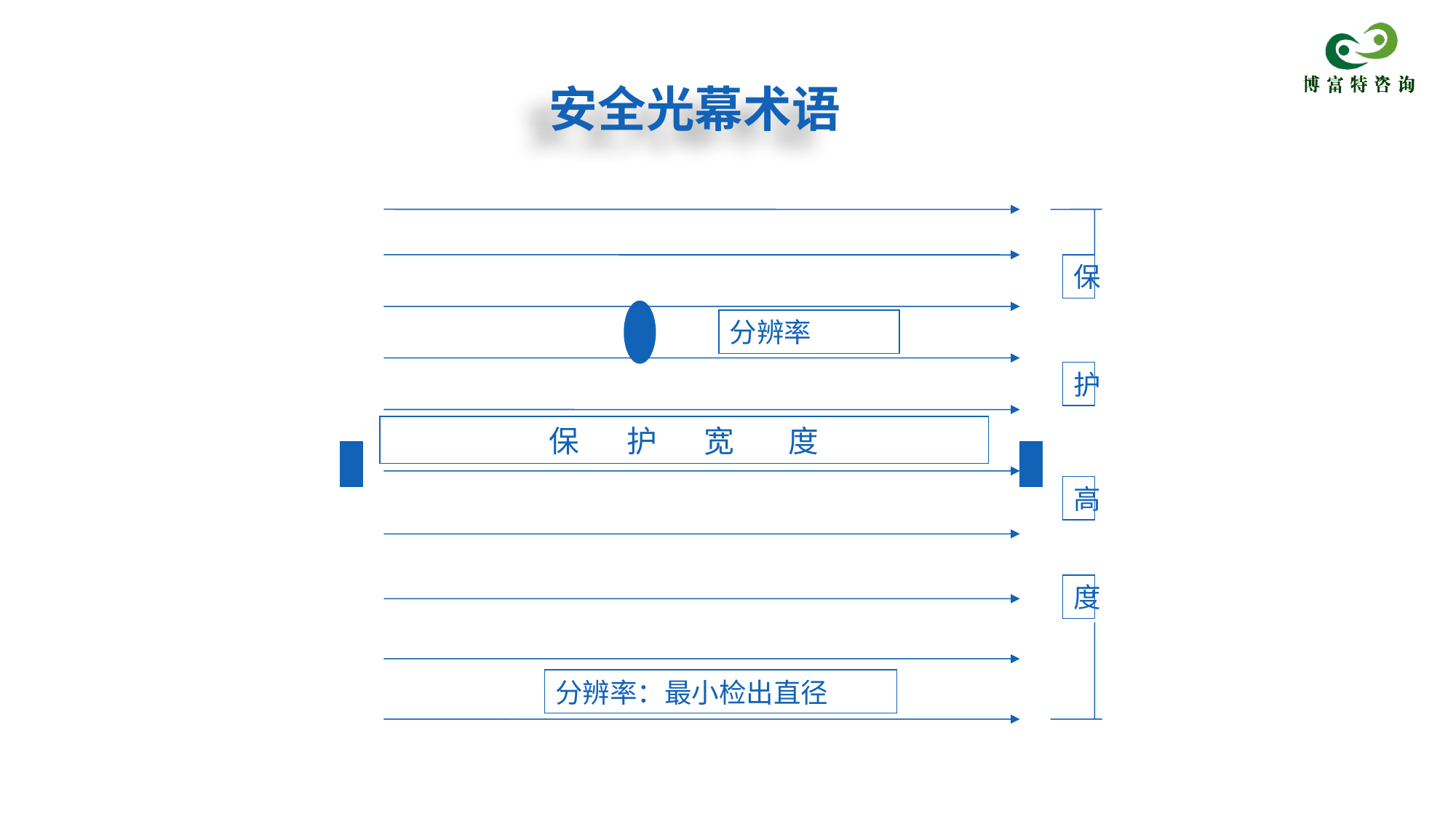

安全光幕术语

保

分辨率

护

保       护       宽        度

高

度

分辨率：最小检出直径